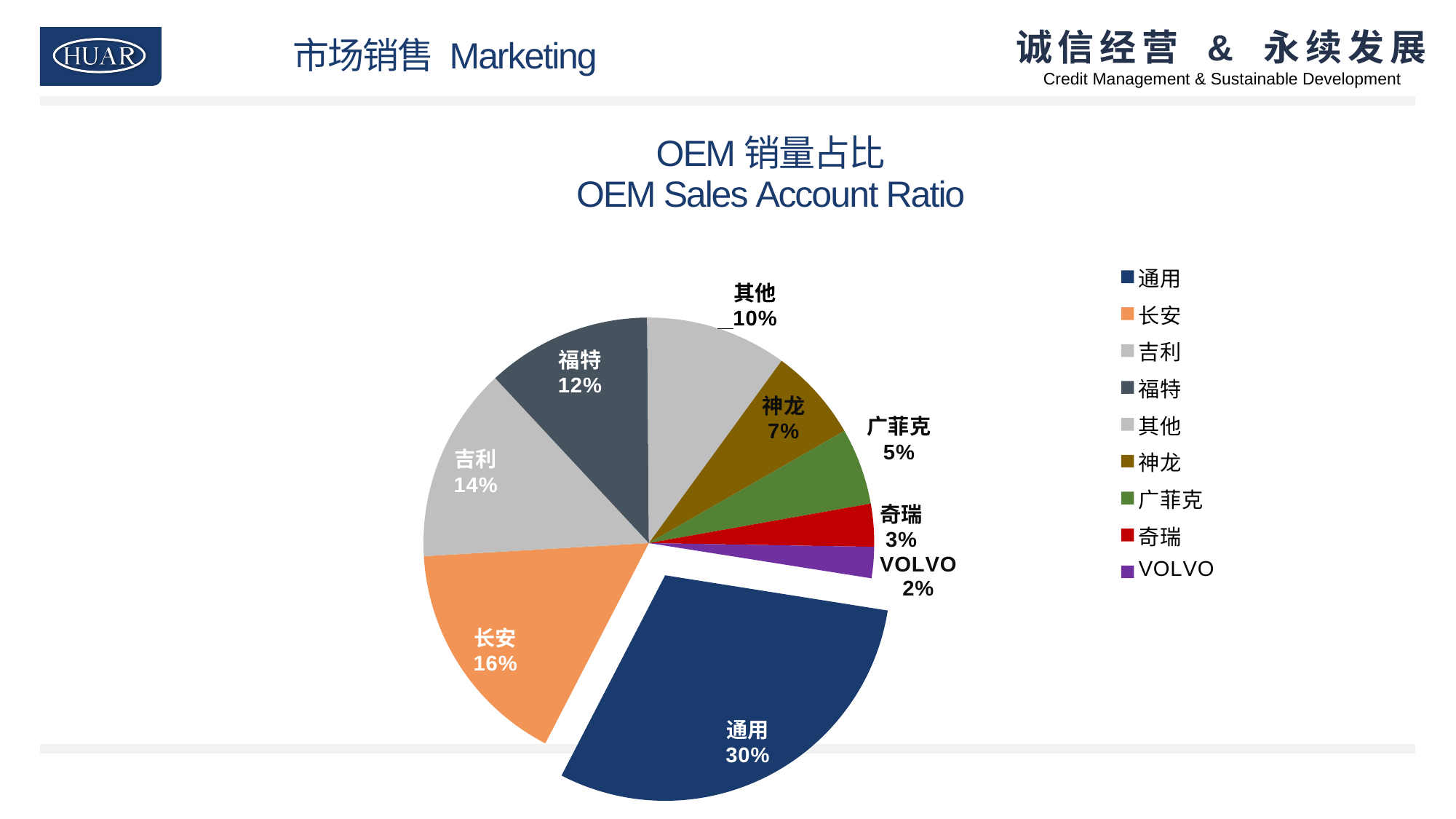

市场销售 Marketing

### Chart: OEM销量占比
OEM Sales Account Ratio

| Category | OEM销量占比 |
|---|---|
| 通用 | 30.1 |
| 长安 | 16.47 |
| 吉利 | 13.99 |
| 福特 | 11.82 |
| 其他 | 10.14 |
| 神龙 | 6.69 |
| 广菲克 | 5.49 |
| 奇瑞 | 3.07 |
| VOLVO | 2.23 |